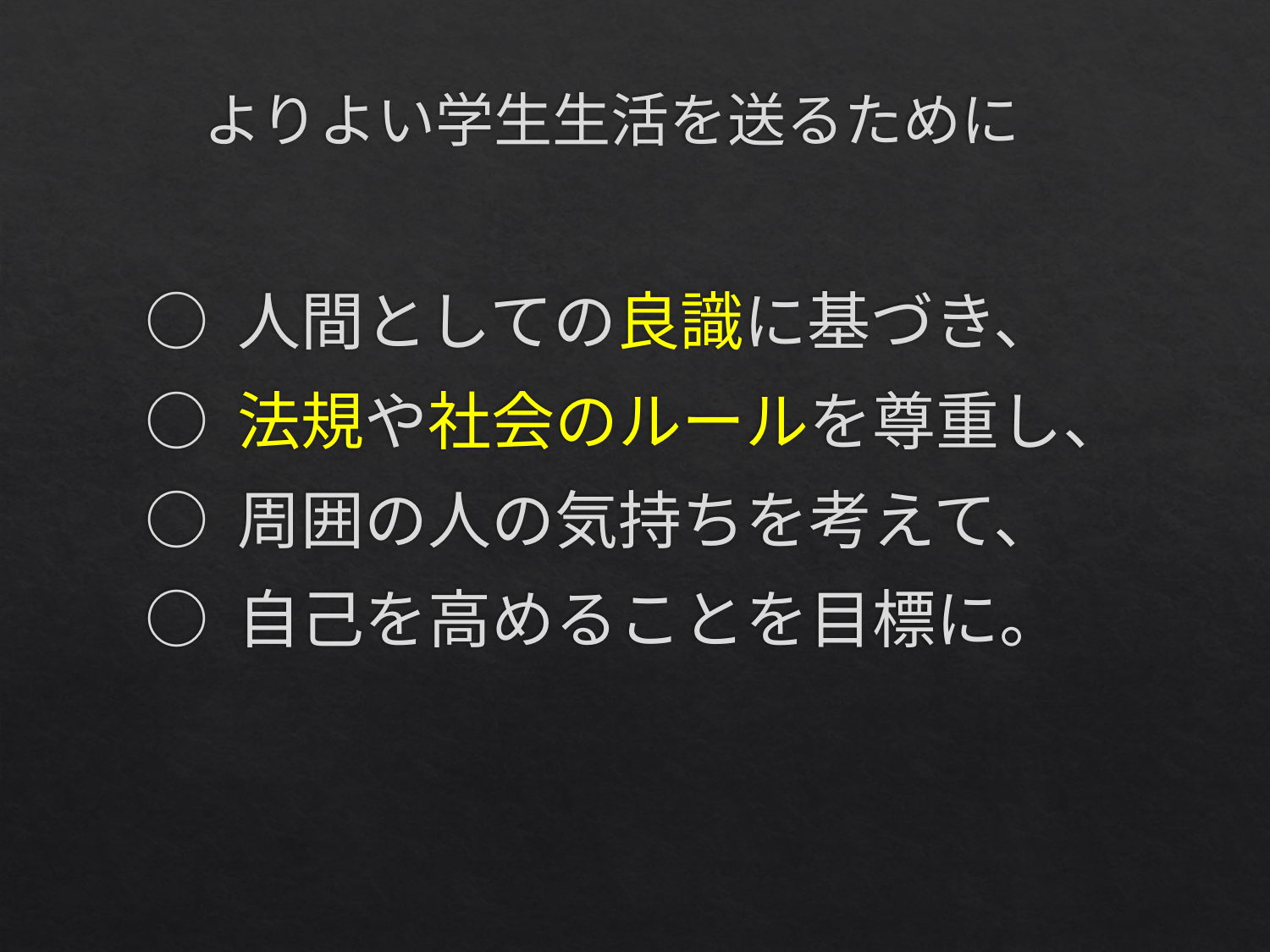

よりよい学生生活を送るために
○ 人間としての良識に基づき、
○ 法規や社会のルールを尊重し、
○ 周囲の人の気持ちを考えて、
○ 自己を高めることを目標に。